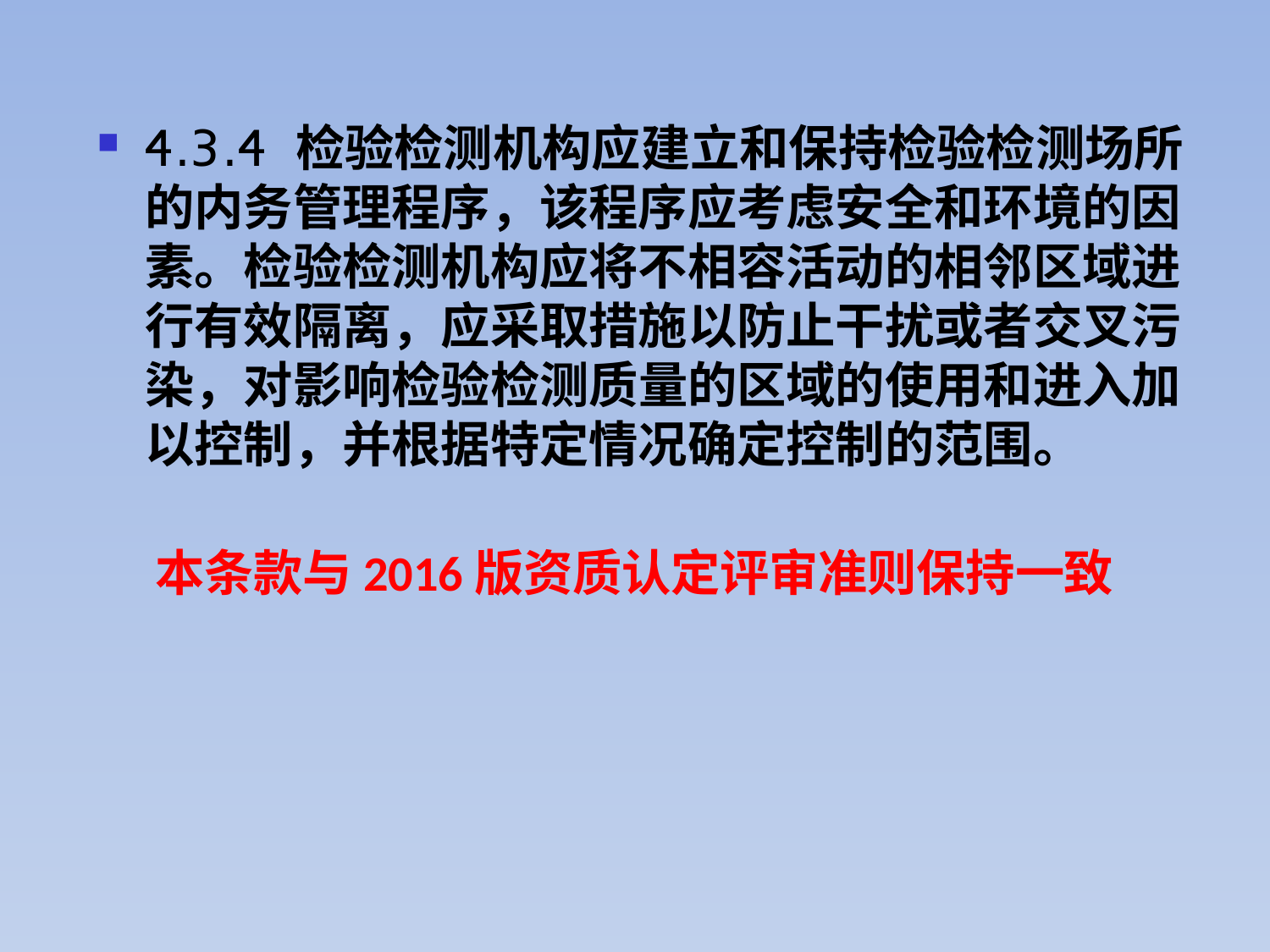

4.3.4 检验检测机构应建立和保持检验检测场所的内务管理程序，该程序应考虑安全和环境的因素。检验检测机构应将不相容活动的相邻区域进行有效隔离，应采取措施以防止干扰或者交叉污染，对影响检验检测质量的区域的使用和进入加以控制，并根据特定情况确定控制的范围。

    本条款与2016版资质认定评审准则保持一致